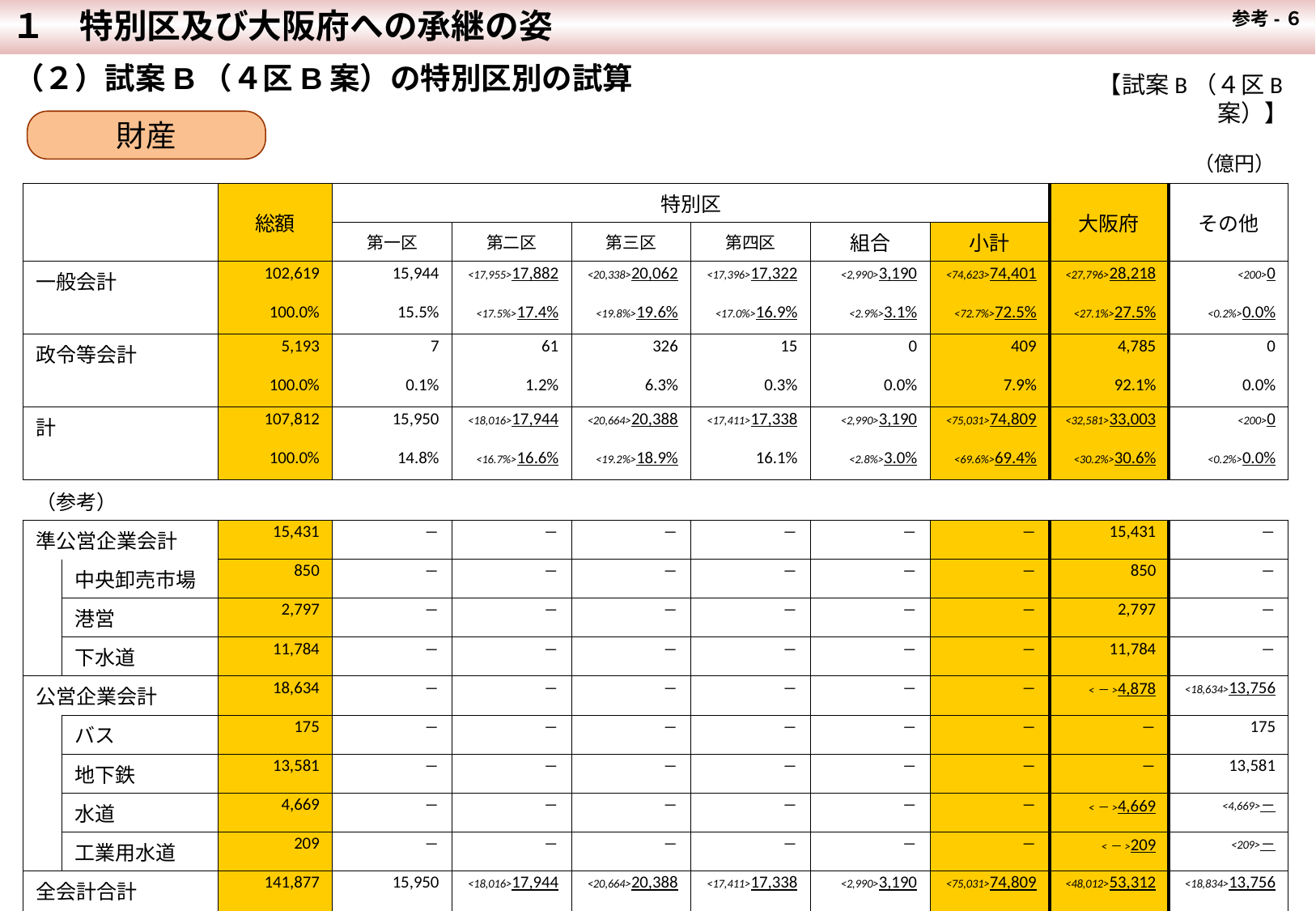

参考-６
１　特別区及び大阪府への承継の姿
（２）試案B（４区B案）の特別区別の試算
【試案B（４区B案）】
財産
|  |  |  |  |  |  |  |  | （億円） |  |  |
| --- | --- | --- | --- | --- | --- | --- | --- | --- | --- | --- |
|  |  | 総額 | 特別区 |  |  |  |  |  | 大阪府 | その他 |
|  |  |  | 第一区 | 第二区 | 第三区 | 第四区 | 組合 | 小計 |  |  |
| 一般会計 |  | 102,619 | 15,944 | <17,955>17,882 | <20,338>20,062 | <17,396>17,322 | <2,990>3,190 | <74,623>74,401 | <27,796>28,218 | <200>0 |
|  |  | 100.0% | 15.5% | <17.5%>17.4% | <19.8%>19.6% | <17.0%>16.9% | <2.9%>3.1% | <72.7%>72.5% | <27.1%>27.5% | <0.2%>0.0% |
| 政令等会計 |  | 5,193 | 7 | 61 | 326 | 15 | 0 | 409 | 4,785 | 0 |
|  |  | 100.0% | 0.1% | 1.2% | 6.3% | 0.3% | 0.0% | 7.9% | 92.1% | 0.0% |
| 計 |  | 107,812 | 15,950 | <18,016>17,944 | <20,664>20,388 | <17,411>17,338 | <2,990>3,190 | <75,031>74,809 | <32,581>33,003 | <200>0 |
|  |  | 100.0% | 14.8% | <16.7%>16.6% | <19.2%>18.9% | 16.1% | <2.8%>3.0% | <69.6%>69.4% | <30.2%>30.6% | <0.2%>0.0% |
| （参考） |  |  |  |  |  |  |  |  |  |  |
| 準公営企業会計 |  | 15,431 | ― | ― | ― | ― | ― | ― | 15,431 | ― |
|  | 中央卸売市場 | 850 | ― | ― | ― | ― | ― | ― | 850 | ― |
|  | 港営 | 2,797 | ― | ― | ― | ― | ― | ― | 2,797 | ― |
|  | 下水道 | 11,784 | ― | ― | ― | ― | ― | ― | 11,784 | ― |
| 公営企業会計 |  | 18,634 | ― | ― | ― | ― | ― | ― | <－>4,878 | <18,634>13,756 |
|  | バス | 175 | ― | ― | ― | ― | ― | ― | ― | 175 |
|  | 地下鉄 | 13,581 | ― | ― | ― | ― | ― | ― | ― | 13,581 |
|  | 水道 | 4,669 | ― | ― | ― | ― | ― | ― | <－>4,669 | <4,669>― |
|  | 工業用水道 | 209 | ― | ― | ― | ― | ― | ― | <－>209 | <209>― |
| 全会計合計 |  | 141,877 | 15,950 | <18,016>17,944 | <20,664>20,388 | <17,411>17,338 | <2,990>3,190 | <75,031>74,809 | <48,012>53,312 | <18,834>13,756 |
|  |  | 100.0% | 11.2% | <12.7%>12.6% | <14.6%>14.4% | <12.3%>12.2% | <2.1%>2.2% | <52.9%>52.7% | <33.8%>37.6% | <13.3%>9.7% |